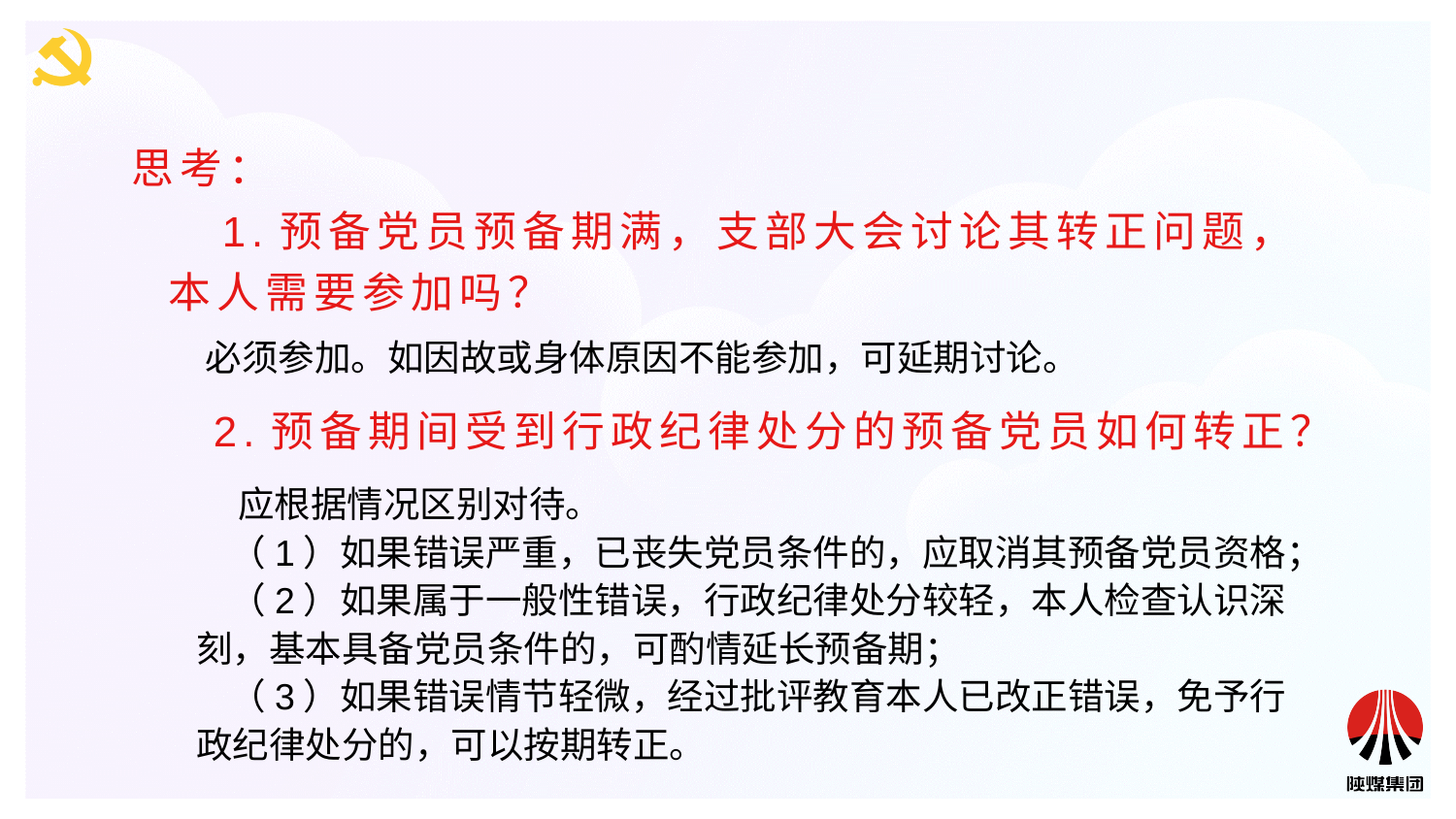

思考：
   1.预备党员预备期满，支部大会讨论其转正问题，本人需要参加吗？
      必须参加。如因故或身体原因不能参加，可延期讨论。
   2.预备期间受到行政纪律处分的预备党员如何转正？
    应根据情况区别对待。
   （1）如果错误严重，已丧失党员条件的，应取消其预备党员资格；
   （2）如果属于一般性错误，行政纪律处分较轻，本人检查认识深刻，基本具备党员条件的，可酌情延长预备期；
   （3）如果错误情节轻微，经过批评教育本人已改正错误，免予行政纪律处分的，可以按期转正。